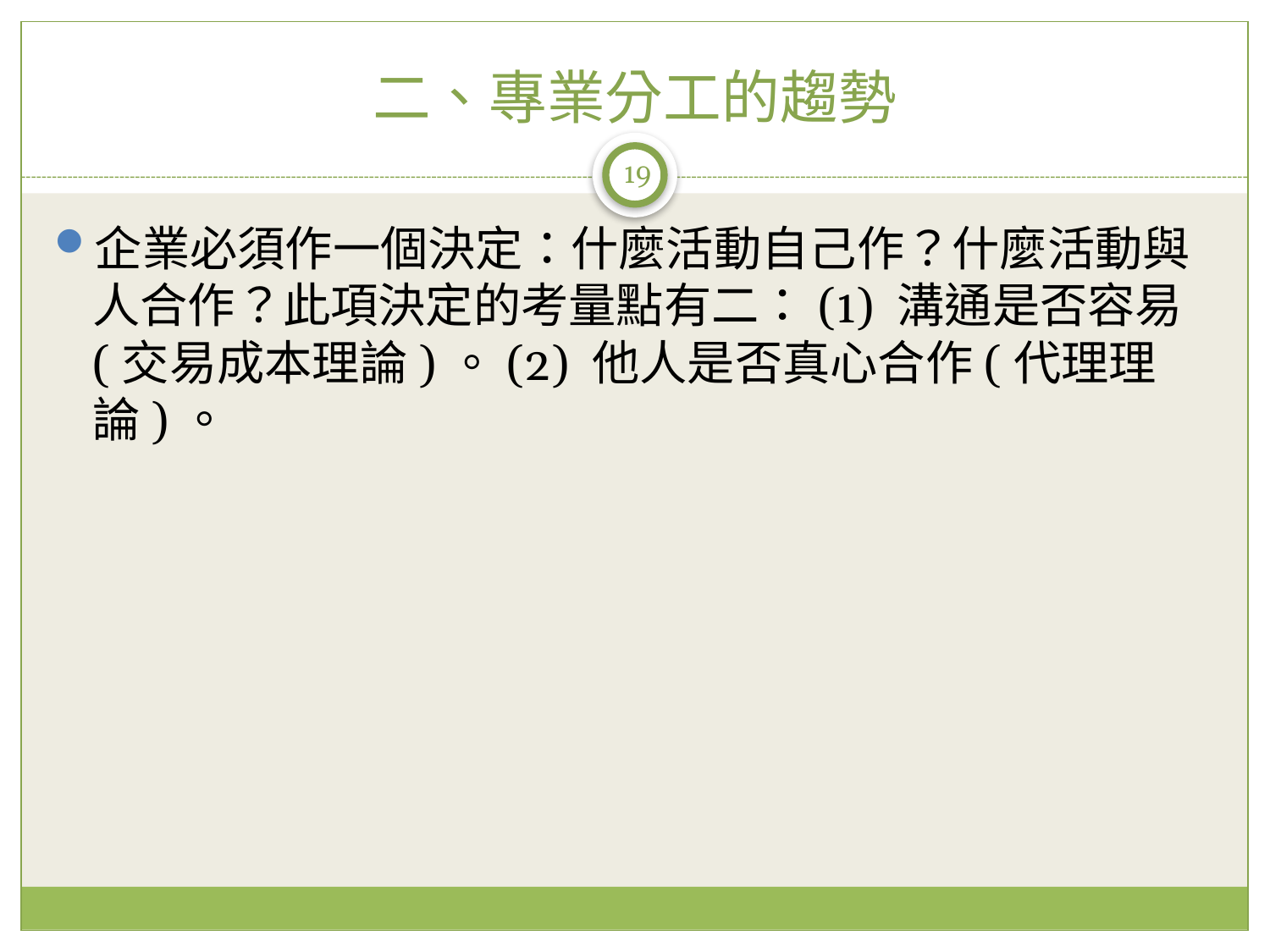

# 二、專業分工的趨勢
19
企業必須作一個決定：什麼活動自己作？什麼活動與人合作？此項決定的考量點有二：(1) 溝通是否容易(交易成本理論)。(2) 他人是否真心合作(代理理論)。